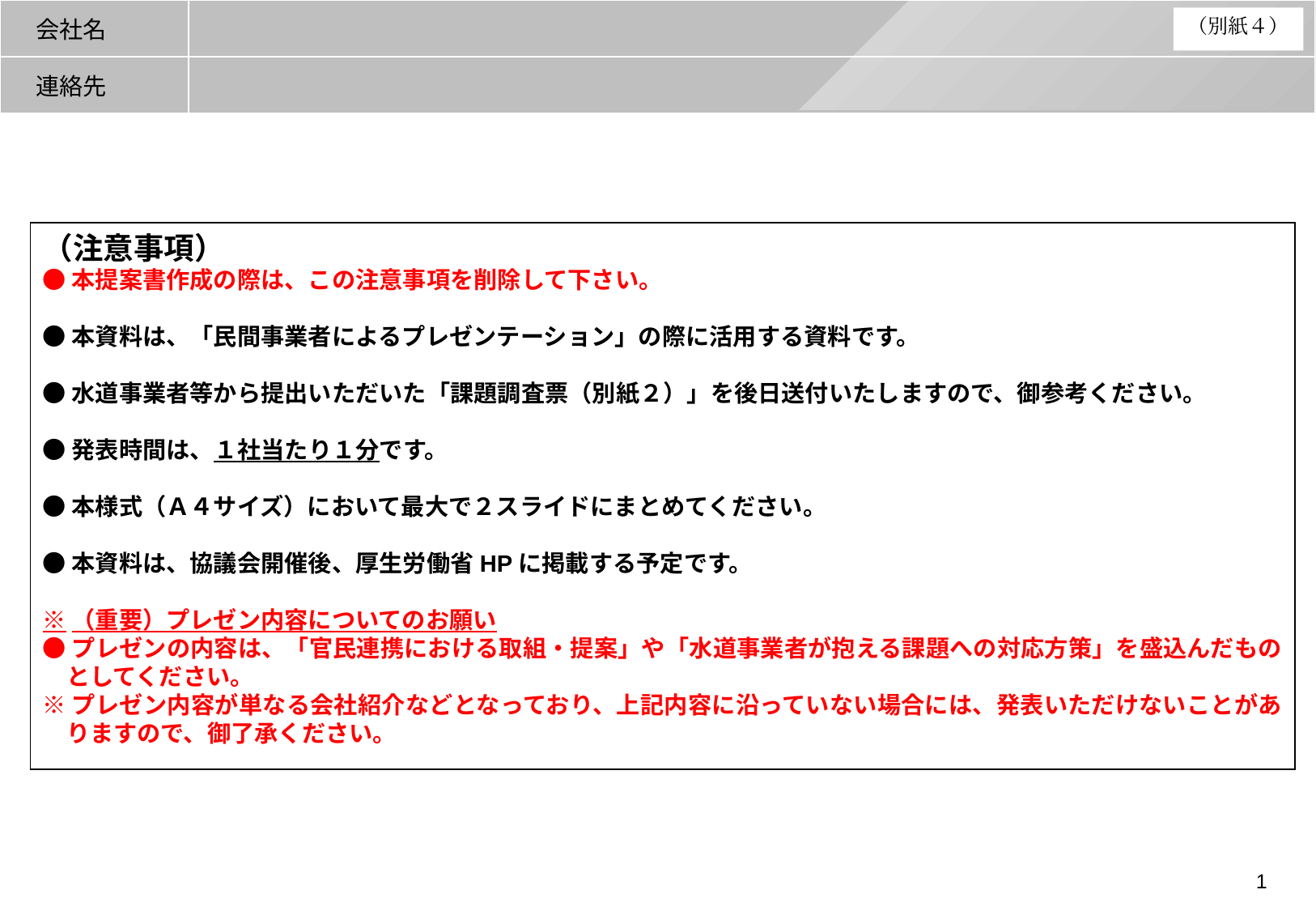

（別紙４）

#
（注意事項）
●本提案書作成の際は、この注意事項を削除して下さい。

●本資料は、「民間事業者によるプレゼンテーション」の際に活用する資料です。

●水道事業者等から提出いただいた「課題調査票（別紙２）」を後日送付いたしますので、御参考ください。

●発表時間は、１社当たり１分です。

●本様式（Ａ４サイズ）において最大で２スライドにまとめてください。

●本資料は、協議会開催後、厚生労働省HPに掲載する予定です。

※（重要）プレゼン内容についてのお願い
●プレゼンの内容は、「官民連携における取組・提案」や「水道事業者が抱える課題への対応方策」を盛込んだものとしてください。
※プレゼン内容が単なる会社紹介などとなっており、上記内容に沿っていない場合には、発表いただけないことがありますので、御了承ください。

1